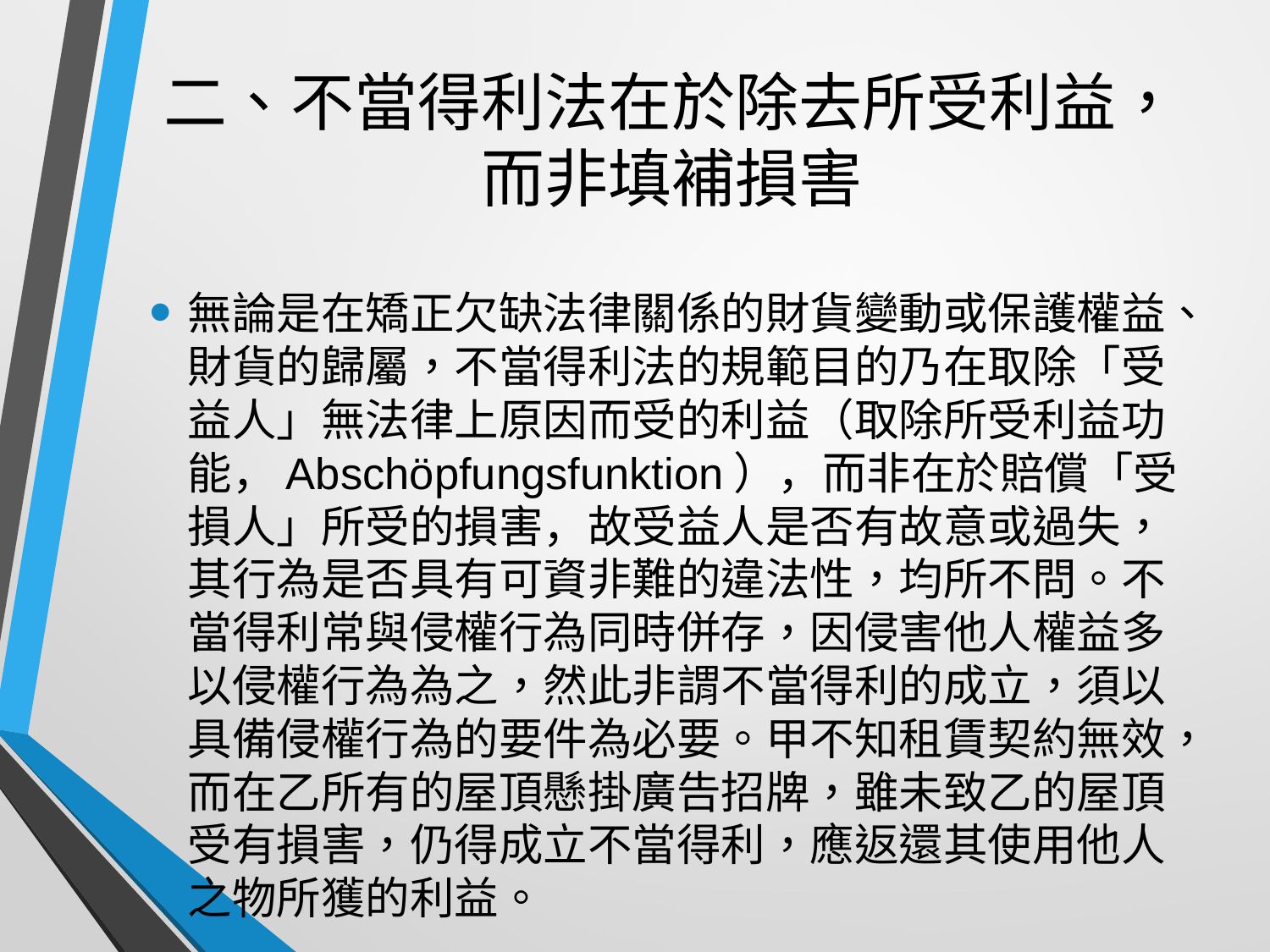

# 二、不當得利法在於除去所受利益，而非填補損害
無論是在矯正欠缺法律關係的財貨變動或保護權益、財貨的歸屬，不當得利法的規範目的乃在取除「受益人」無法律上原因而受的利益（取除所受利益功能，Abschöpfungsfunktion），而非在於賠償「受損人」所受的損害，故受益人是否有故意或過失，其行為是否具有可資非難的違法性，均所不問。不當得利常與侵權行為同時併存，因侵害他人權益多以侵權行為為之，然此非謂不當得利的成立，須以具備侵權行為的要件為必要。甲不知租賃契約無效，而在乙所有的屋頂懸掛廣告招牌，雖未致乙的屋頂受有損害，仍得成立不當得利，應返還其使用他人之物所獲的利益。